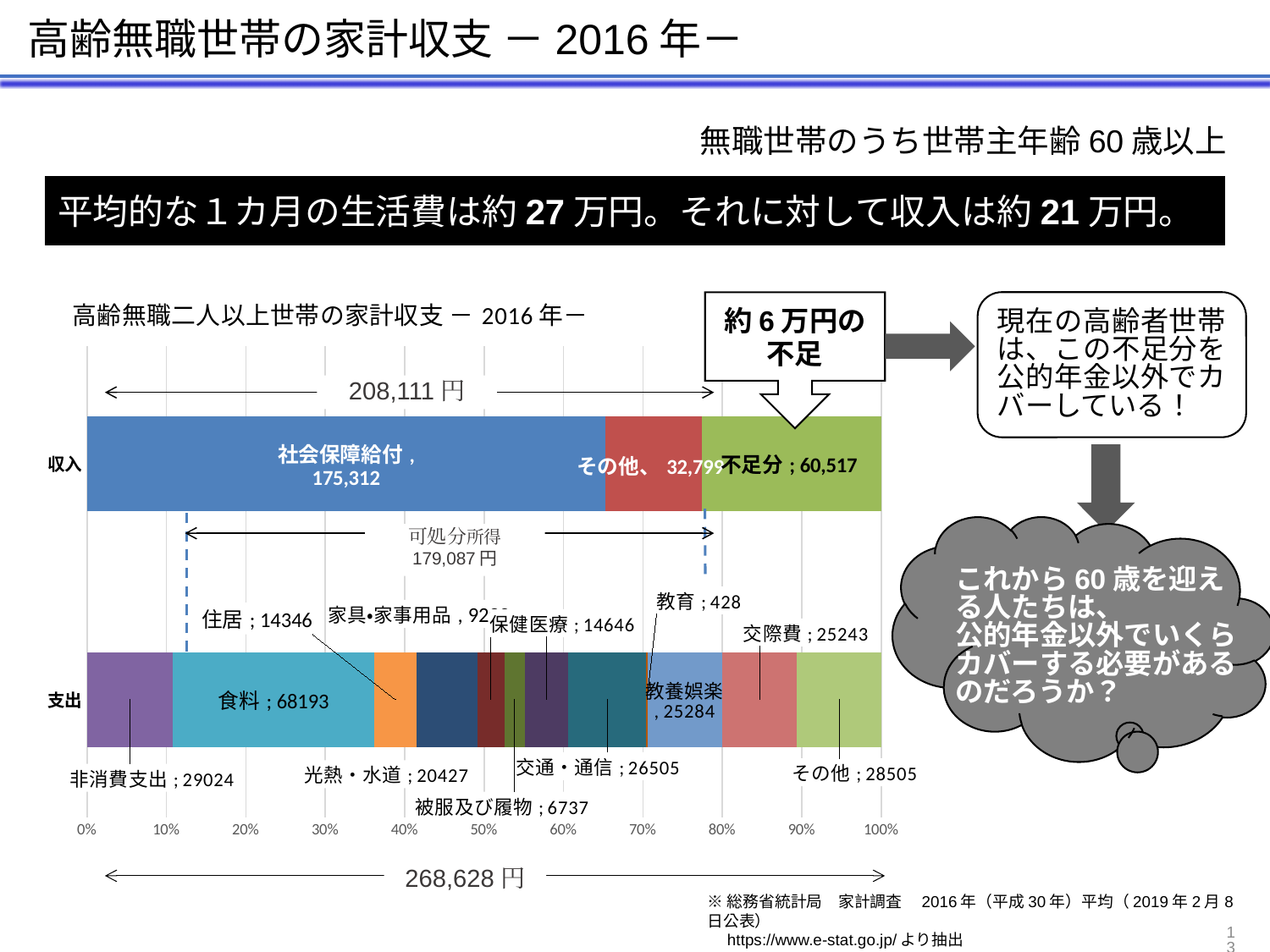

高齢無職世帯の家計収支 －2016年－
無職世帯のうち世帯主年齢60歳以上
平均的な１カ月の生活費は約27万円。それに対して収入は約21万円。

### Chart: 高齢無職二人以上世帯の家計収支 －2016年－

| Category | 社会保障給付 | その他 | 不足分 | 非消費支出 | 食料 | 住居 | 光熱・水道 | 家具・家事用品 | 被服及び履物 | 保健医療 | 交通・通信 | 教育 | 教養娯楽 | 交際費 | その他 |
|---|---|---|---|---|---|---|---|---|---|---|---|---|---|---|---|
| 支出 | None | None | None | 29024.0 | 68193.0 | 14346.0 | 20427.0 | 9290.0 | 6737.0 | 14646.0 | 26505.0 | 428.0 | 25284.0 | 25243.0 | 28505.0 |
| 収入 | 175312.0 | 32799.0 | 60517.0 | None | None | None | None | None | None | None | None | None | None | None | None |
約6万円の不足
現在の高齢者世帯は、この不足分を公的年金以外でカバーしている！

208,111円

これから60歳を迎える人たちは、
公的年金以外でいくらカバーする必要があるのだろうか？
可処分所得
179,087円
268,628円
※総務省統計局　家計調査　2016年（平成30年）平均（2019年2月8日公表）
　https://www.e-stat.go.jp/より抽出
13